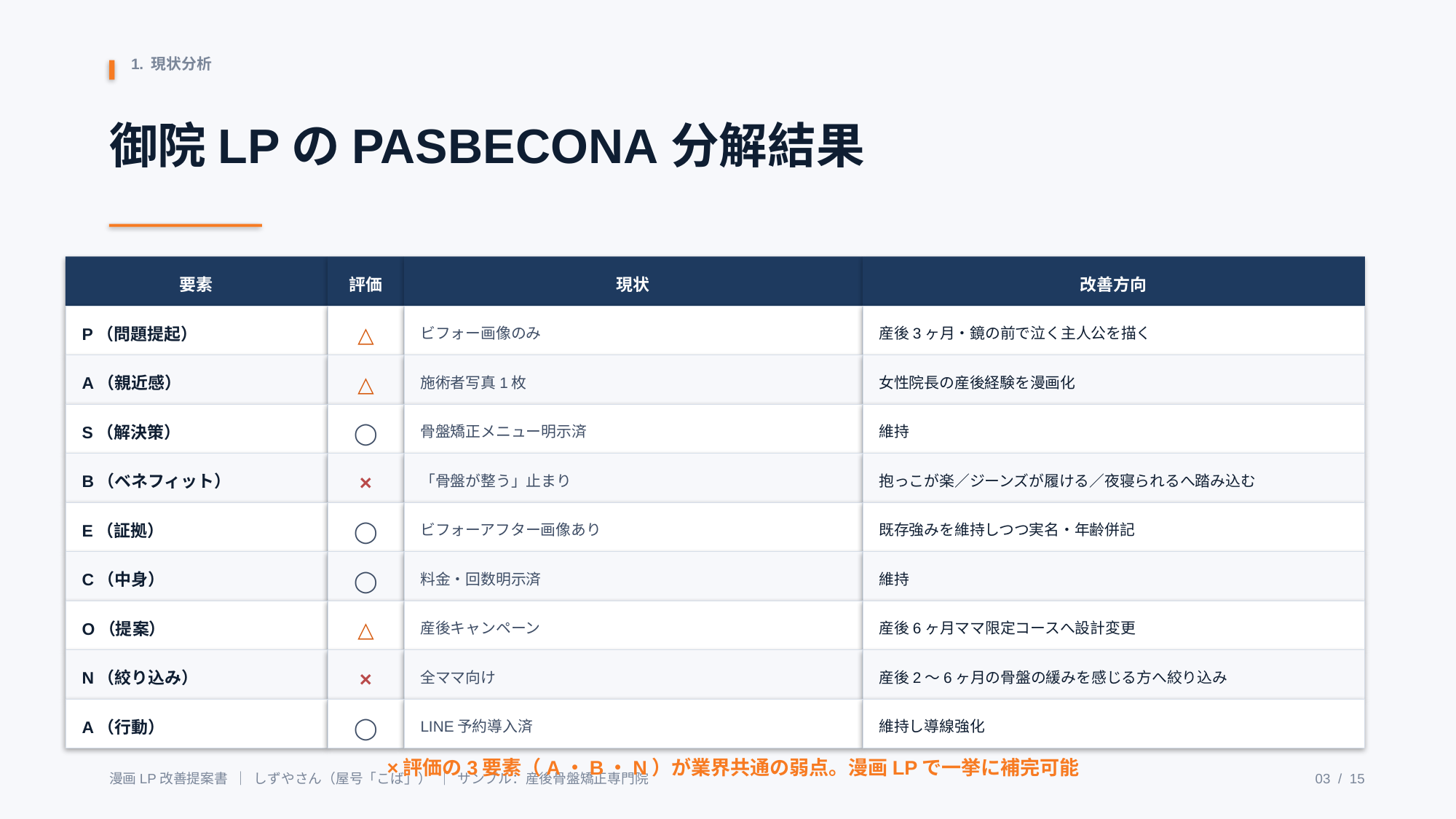

1. 現状分析

御院LPのPASBECONA分解結果

要素

評価

現状

改善方向

P（問題提起）

△

ビフォー画像のみ

産後3ヶ月・鏡の前で泣く主人公を描く

A（親近感）

△

施術者写真1枚

女性院長の産後経験を漫画化

S（解決策）

◯

骨盤矯正メニュー明示済

維持

B（ベネフィット）

×

「骨盤が整う」止まり

抱っこが楽／ジーンズが履ける／夜寝られるへ踏み込む

E（証拠）

◯

ビフォーアフター画像あり

既存強みを維持しつつ実名・年齢併記

C（中身）

◯

料金・回数明示済

維持

O（提案）

△

産後キャンペーン

産後6ヶ月ママ限定コースへ設計変更

N（絞り込み）

×

全ママ向け

産後2〜6ヶ月の骨盤の緩みを感じる方へ絞り込み

A（行動）

◯

LINE予約導入済

維持し導線強化
×評価の3要素（A・B・N）が業界共通の弱点。漫画LPで一挙に補完可能
漫画LP改善提案書  ｜  しずやさん（屋号「こば」）  ｜  サンプル：産後骨盤矯正専門院
03  /  15